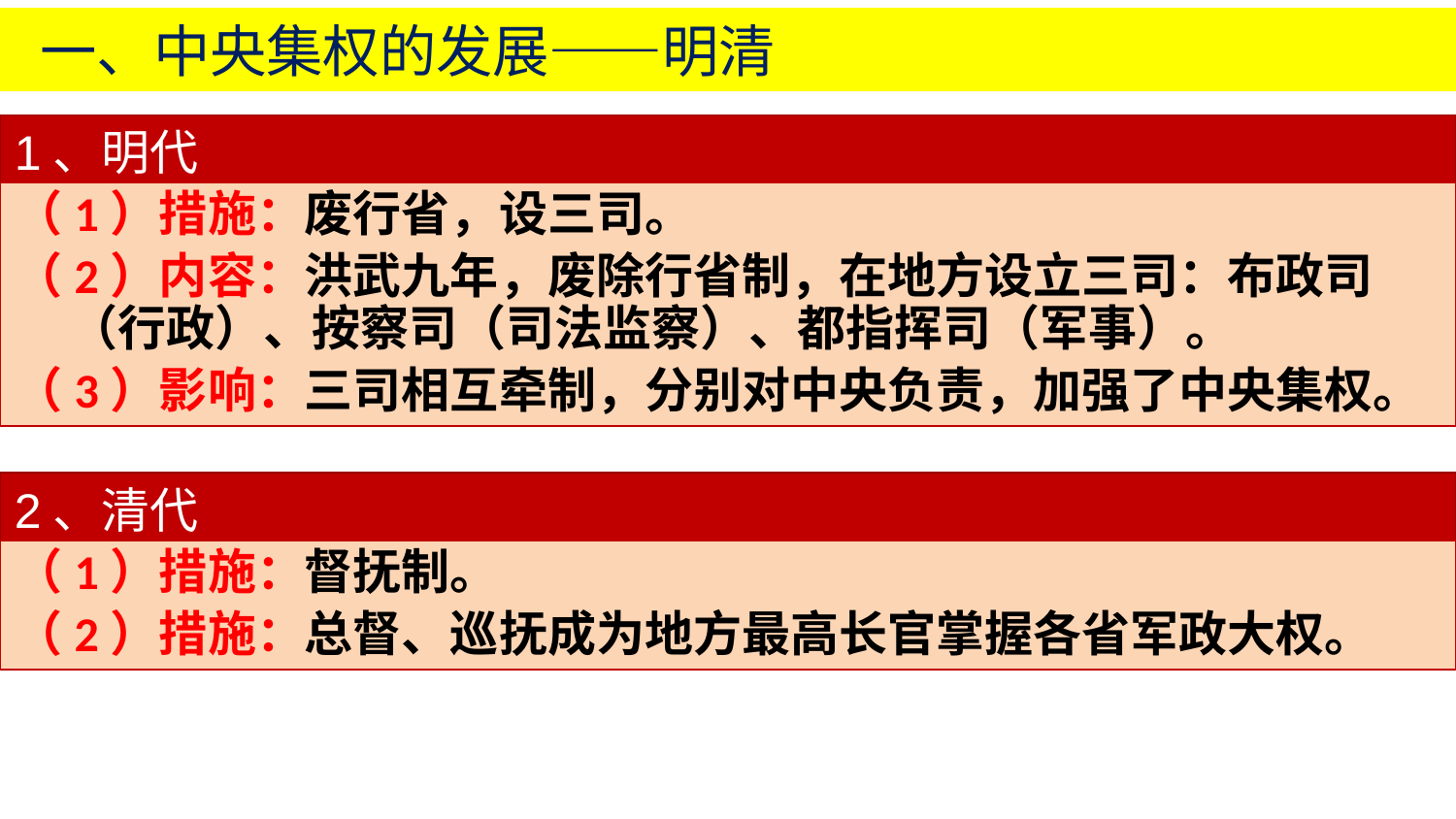

一、中央集权的发展——明清
1、明代
（1）措施：废行省，设三司。
（2）内容：洪武九年，废除行省制，在地方设立三司：布政司（行政）、按察司（司法监察）、都指挥司（军事）。
（3）影响：三司相互牵制，分别对中央负责，加强了中央集权。
2、清代
（1）措施：督抚制。
（2）措施：总督、巡抚成为地方最高长官掌握各省军政大权。